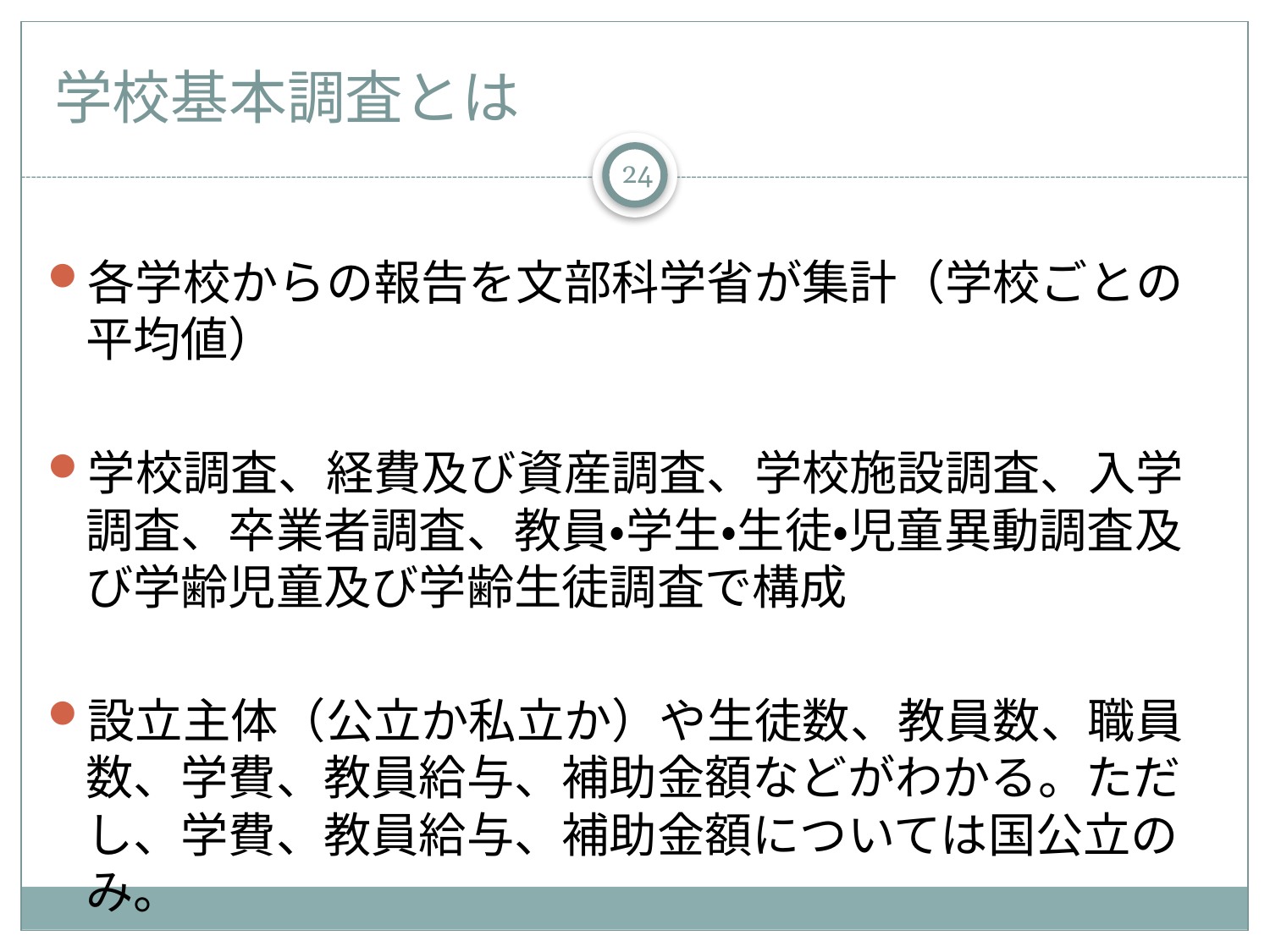

# 学校基本調査とは
24
各学校からの報告を文部科学省が集計（学校ごとの平均値）

学校調査、経費及び資産調査、学校施設調査、入学調査、卒業者調査、教員・学生・生徒・児童異動調査及び学齢児童及び学齢生徒調査で構成

設立主体（公立か私立か）や生徒数、教員数、職員数、学費、教員給与、補助金額などがわかる。ただし、学費、教員給与、補助金額については国公立のみ。